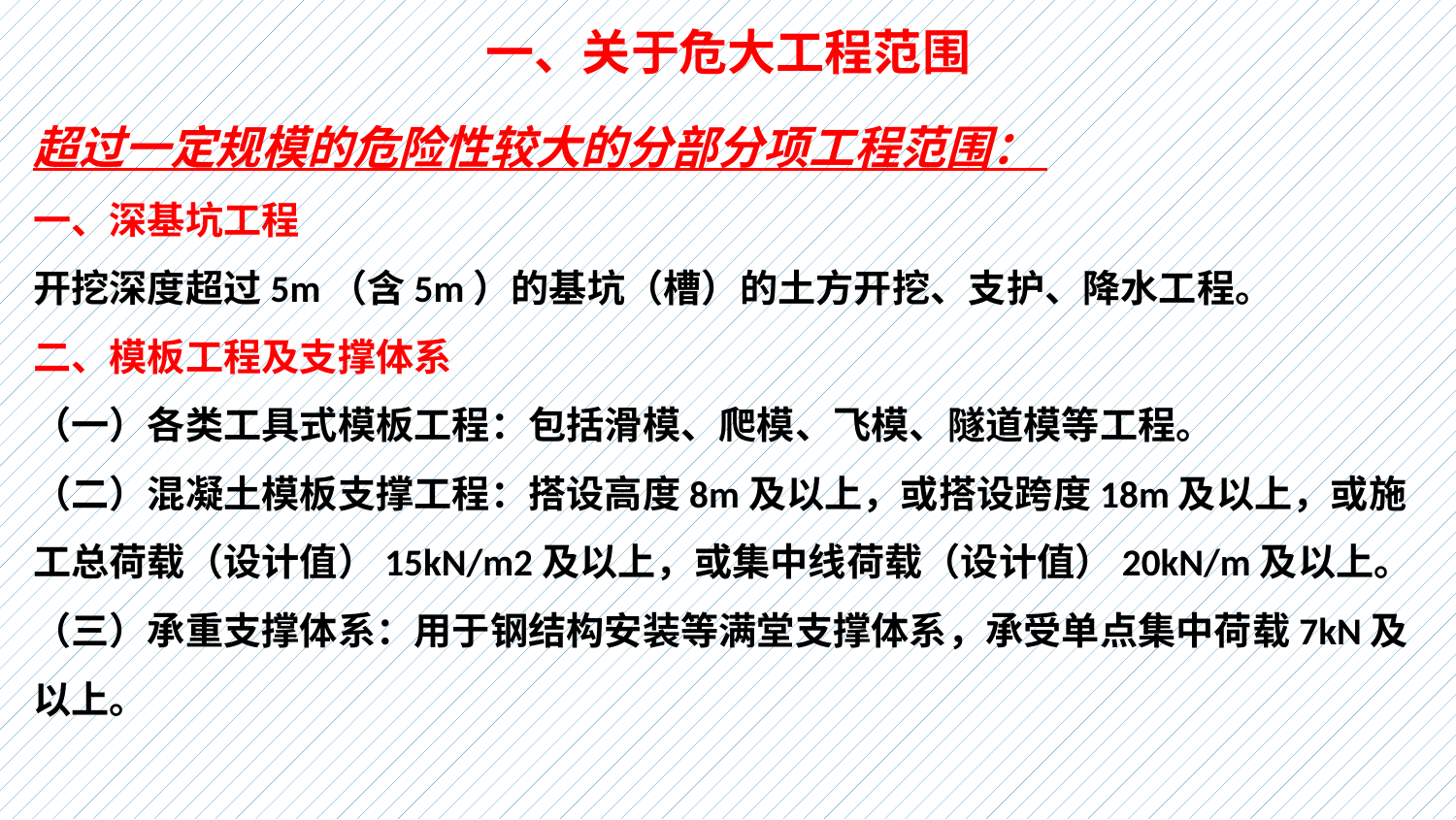

# 一、关于危大工程范围
超过一定规模的危险性较大的分部分项工程范围：
一、深基坑工程
开挖深度超过5m（含5m）的基坑（槽）的土方开挖、支护、降水工程。
二、模板工程及支撑体系
（一）各类工具式模板工程：包括滑模、爬模、飞模、隧道模等工程。
（二）混凝土模板支撑工程：搭设高度8m及以上，或搭设跨度18m及以上，或施工总荷载（设计值）15kN/m2及以上，或集中线荷载（设计值）20kN/m及以上。
（三）承重支撑体系：用于钢结构安装等满堂支撑体系，承受单点集中荷载7kN及以上。